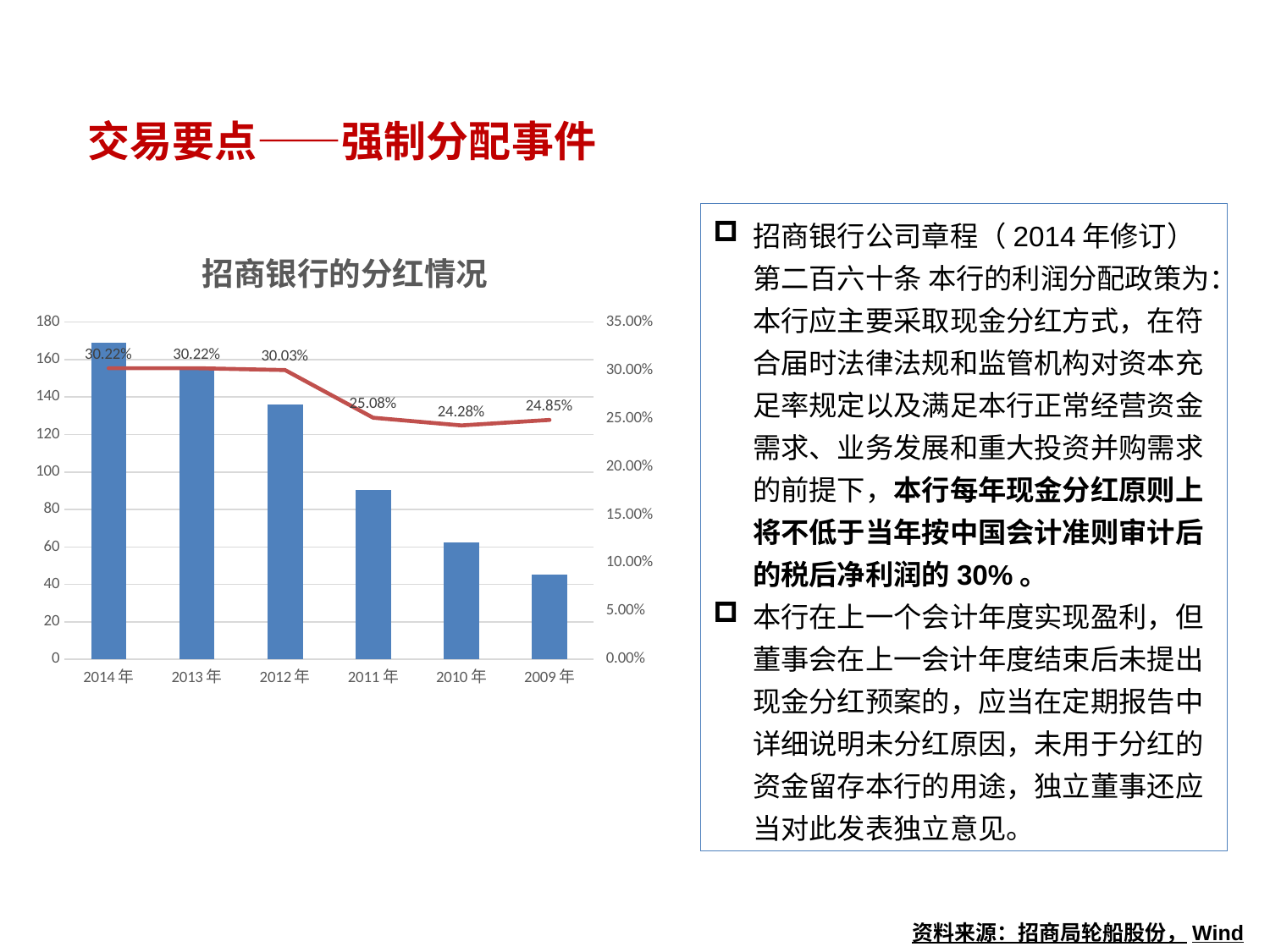

交易要点——强制分配事件
招商银行公司章程（2014年修订）第二百六十条 本行的利润分配政策为：本行应主要采取现金分红方式，在符合届时法律法规和监管机构对资本充足率规定以及满足本行正常经营资金需求、业务发展和重大投资并购需求的前提下，本行每年现金分红原则上将不低于当年按中国会计准则审计后的税后净利润的30%。
本行在上一个会计年度实现盈利，但董事会在上一会计年度结束后未提出现金分红预案的，应当在定期报告中详细说明未分红原因，未用于分红的资金留存本行的用途，独立董事还应当对此发表独立意见。

### Chart: 招商银行的分红情况

| Category | 现金分红(亿元) | 现金分红率 |
|---|---|---|
| 2014年 | 168.97 | 0.3022 |
| 2013年 | 156.36 | 0.3022 |
| 2012年 | 135.93 | 0.3003 |
| 2011年 | 90.62 | 0.2508 |
| 2010年 | 62.57 | 0.2428 |
| 2009年 | 45.31 | 0.2485 |
资料来源：招商局轮船股份，Wind